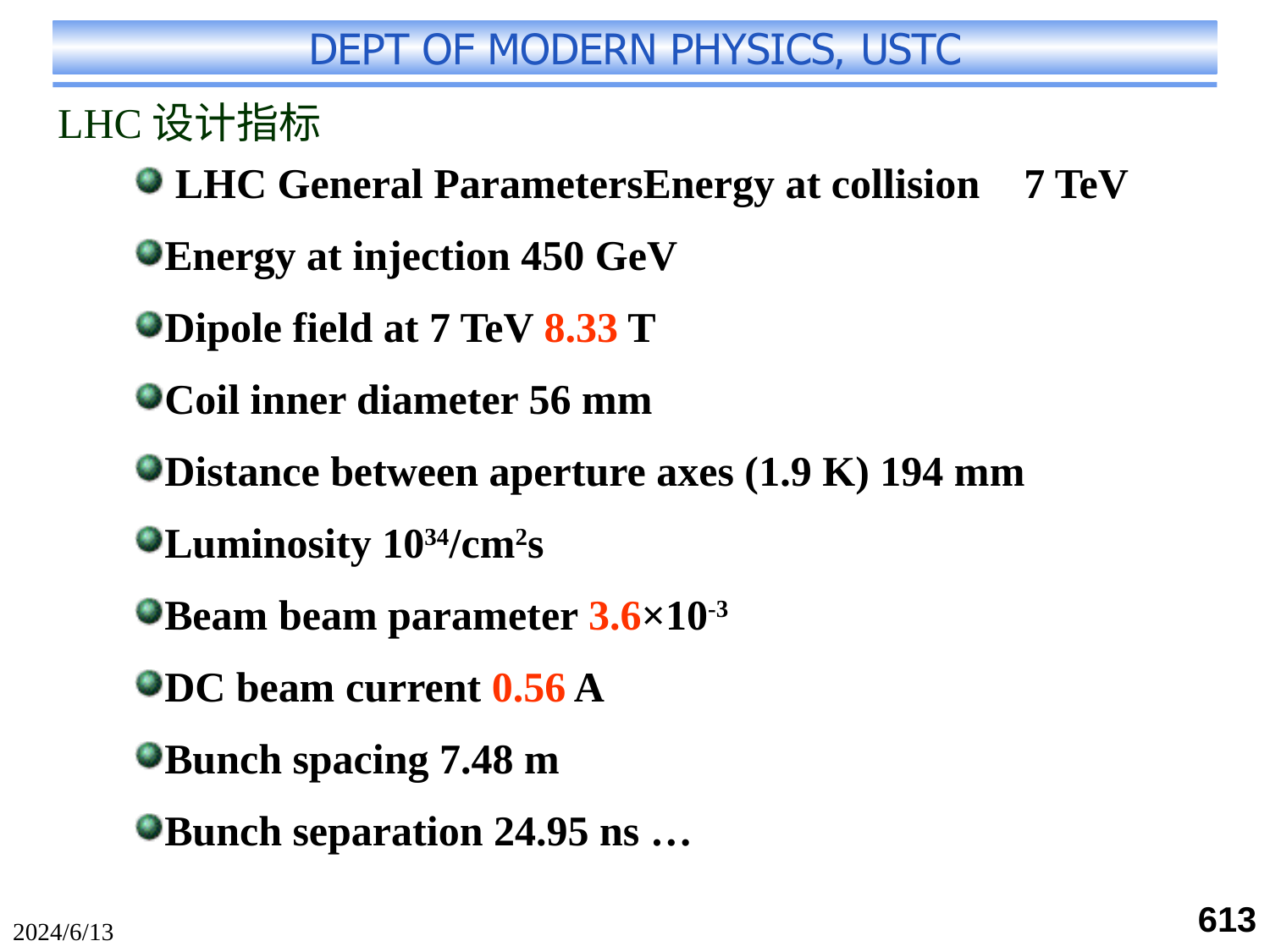

LHC设计指标
 LHC General ParametersEnergy at collision 	7 TeV
Energy at injection 450 GeV
Dipole field at 7 TeV 8.33 T
Coil inner diameter 56 mm
Distance between aperture axes (1.9 K) 194 mm
Luminosity 1034/cm2s
Beam beam parameter 3.6×10-3
DC beam current 0.56 A
Bunch spacing 7.48 m
Bunch separation 24.95 ns …
613
2024/6/13